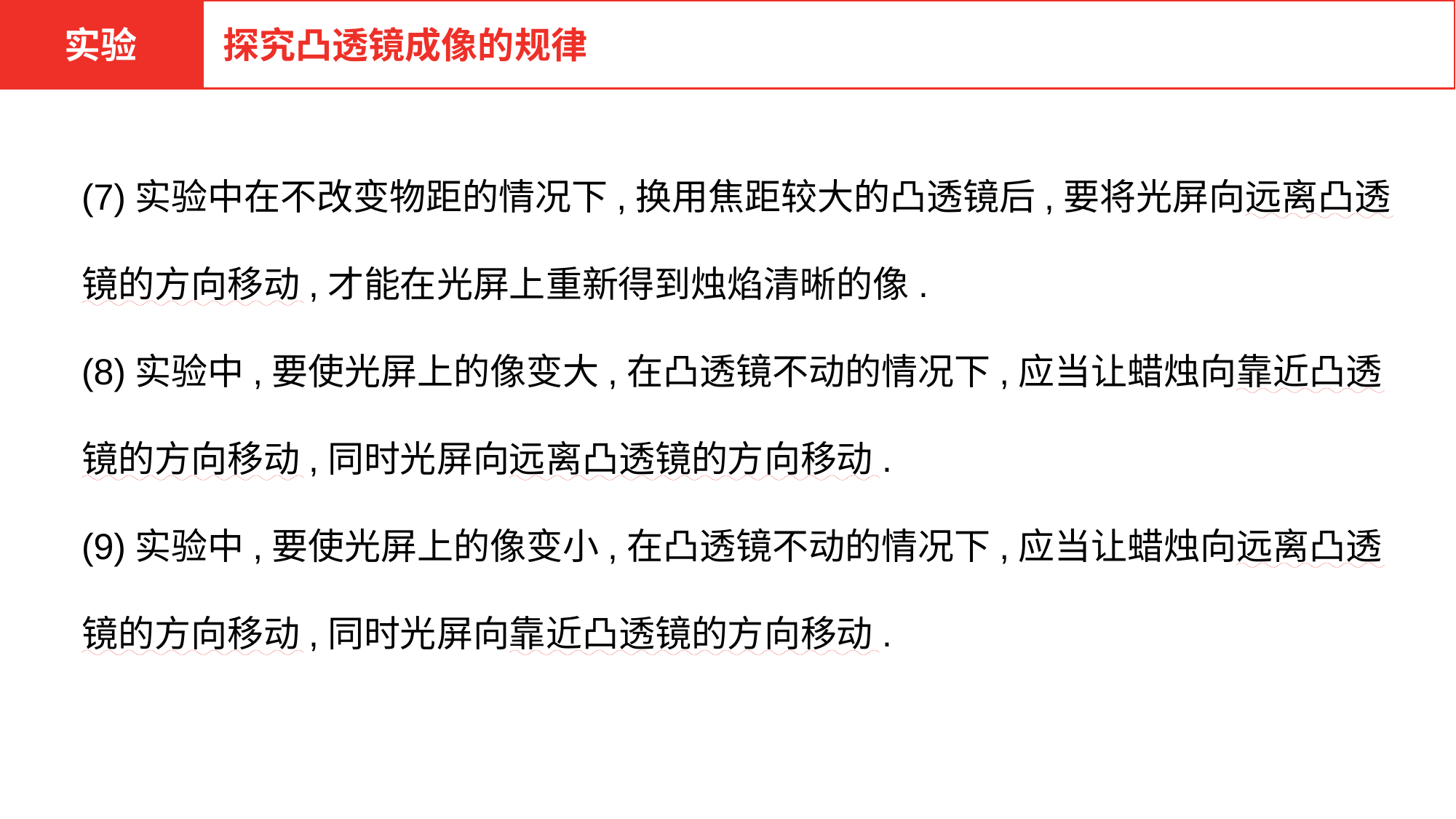

实验
探究凸透镜成像的规律
(7)实验中在不改变物距的情况下,换用焦距较大的凸透镜后,要将光屏向远离凸透镜的方向移动,才能在光屏上重新得到烛焰清晰的像.
(8)实验中,要使光屏上的像变大,在凸透镜不动的情况下,应当让蜡烛向靠近凸透镜的方向移动,同时光屏向远离凸透镜的方向移动.
(9)实验中,要使光屏上的像变小,在凸透镜不动的情况下,应当让蜡烛向远离凸透镜的方向移动,同时光屏向靠近凸透镜的方向移动.